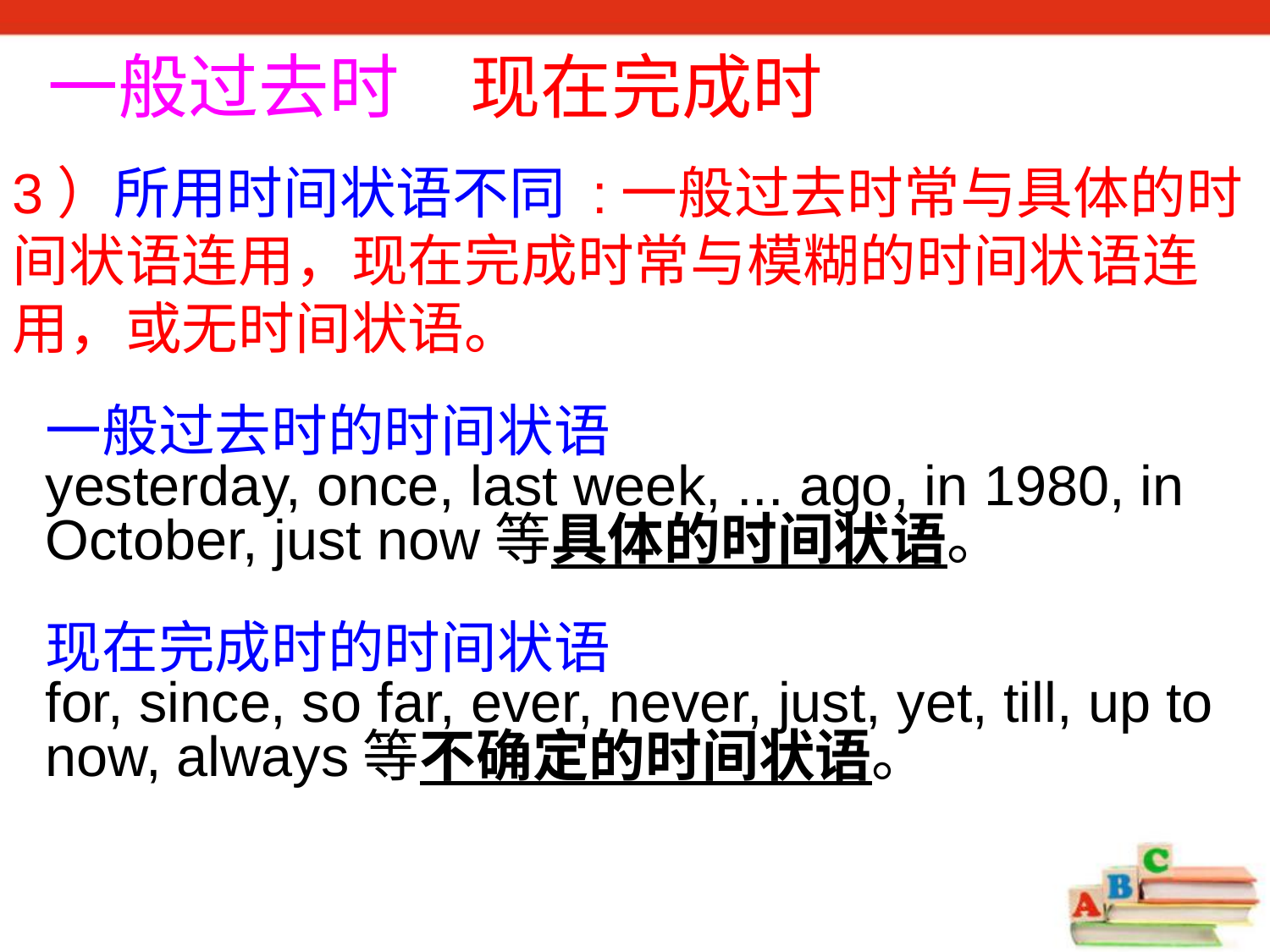

一般过去时和现在完成时的区别：
3）所用时间状语不同 :一般过去时常与具体的时间状语连用，现在完成时常与模糊的时间状语连用，或无时间状语。
一般过去时的时间状语
yesterday, once, last week, ... ago, in 1980, in October, just now等具体的时间状语。
现在完成时的时间状语
for, since, so far, ever, never, just, yet, till, up to now, always等不确定的时间状语。